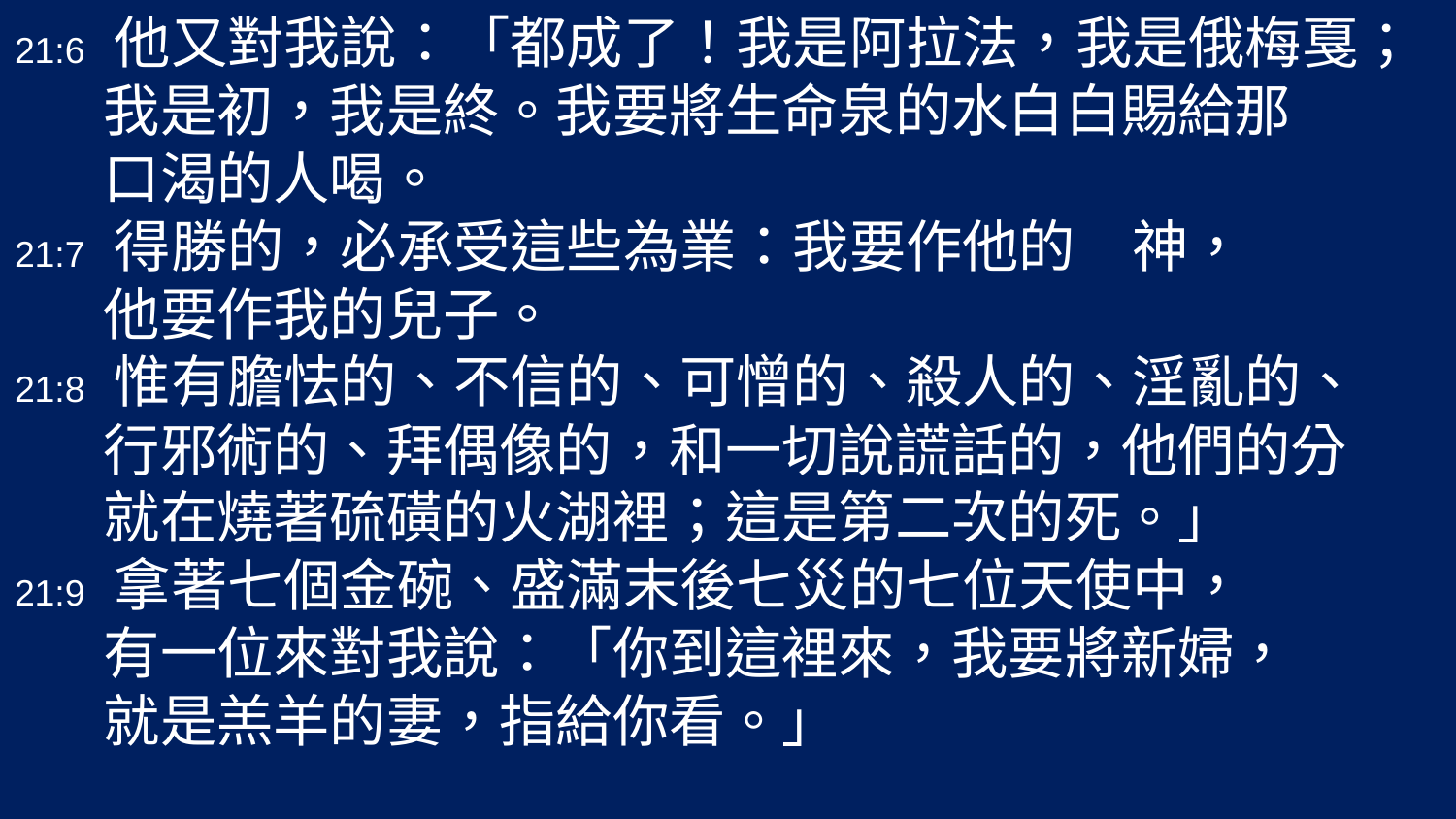

21:6 他又對我說：「都成了！我是阿拉法，我是俄梅戛；
      我是初，我是終。我要將生命泉的水白白賜給那
      口渴的人喝。
21:7 得勝的，必承受這些為業：我要作他的　神，
      他要作我的兒子。
21:8 惟有膽怯的、不信的、可憎的、殺人的、淫亂的、
      行邪術的、拜偶像的，和一切說謊話的，他們的分
      就在燒著硫磺的火湖裡；這是第二次的死。」
21:9 拿著七個金碗、盛滿末後七災的七位天使中，
      有一位來對我說：「你到這裡來，我要將新婦，
      就是羔羊的妻，指給你看。」